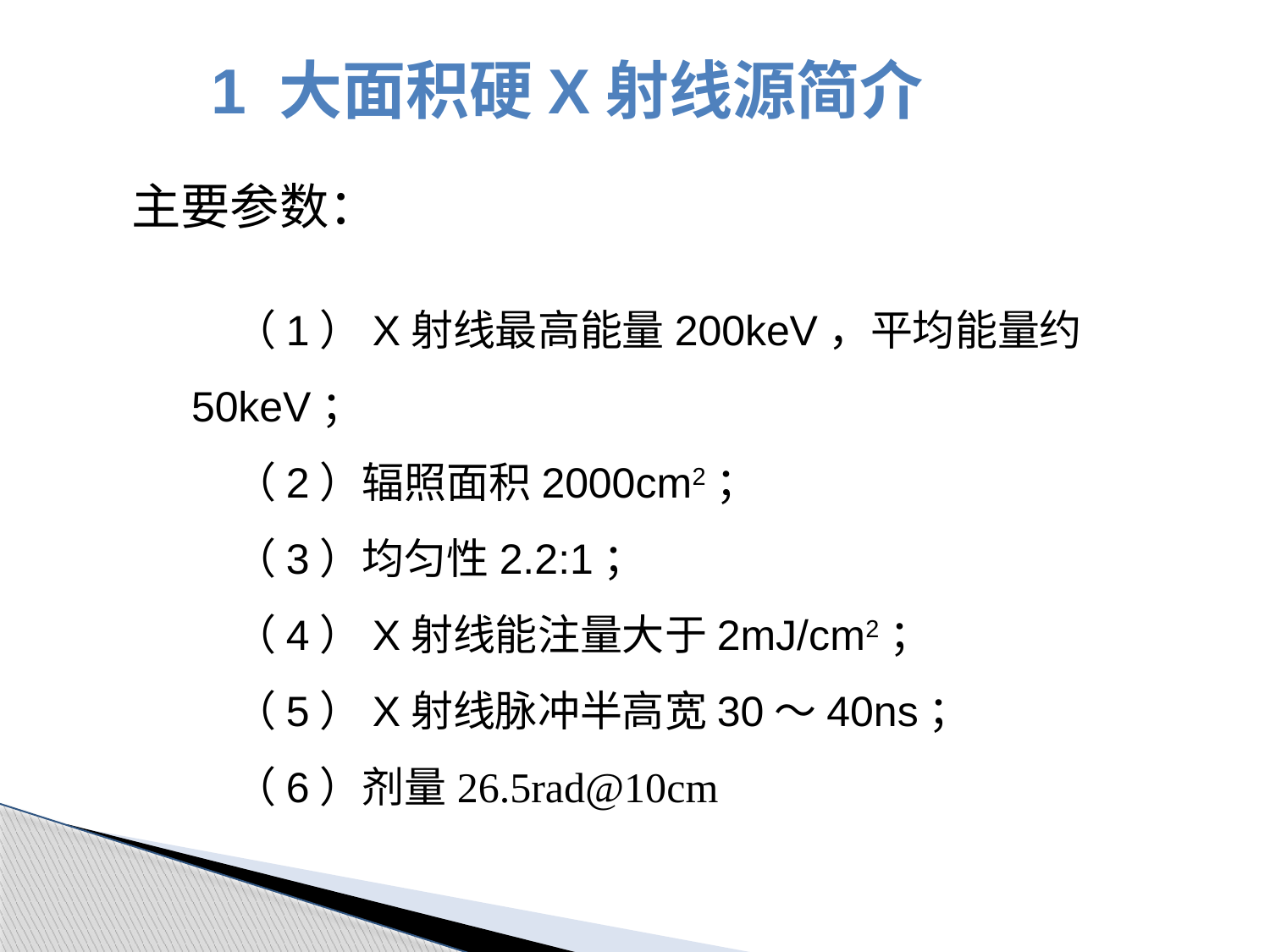

1 大面积硬X射线源简介
主要参数：
（1）X射线最高能量200keV，平均能量约50keV；
（2）辐照面积2000cm2；
（3）均匀性2.2:1；
（4）X射线能注量大于2mJ/cm2；
（5）X射线脉冲半高宽30～40ns；
（6）剂量26.5rad@10cm